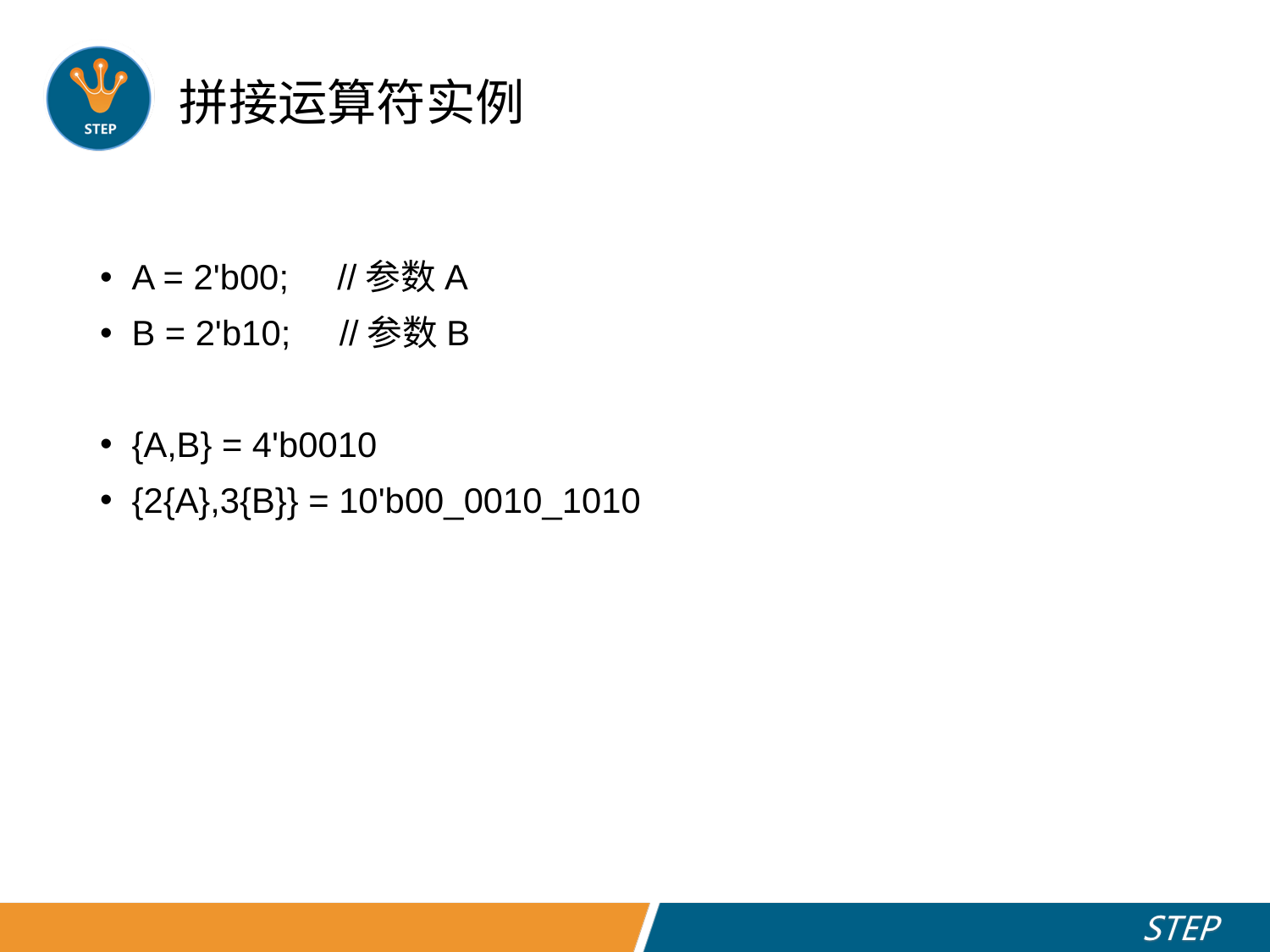

# 拼接运算符实例
A = 2'b00;     //参数A
B = 2'b10;     //参数B

{A,B} = 4'b0010
{2{A},3{B}} = 10'b00_0010_1010